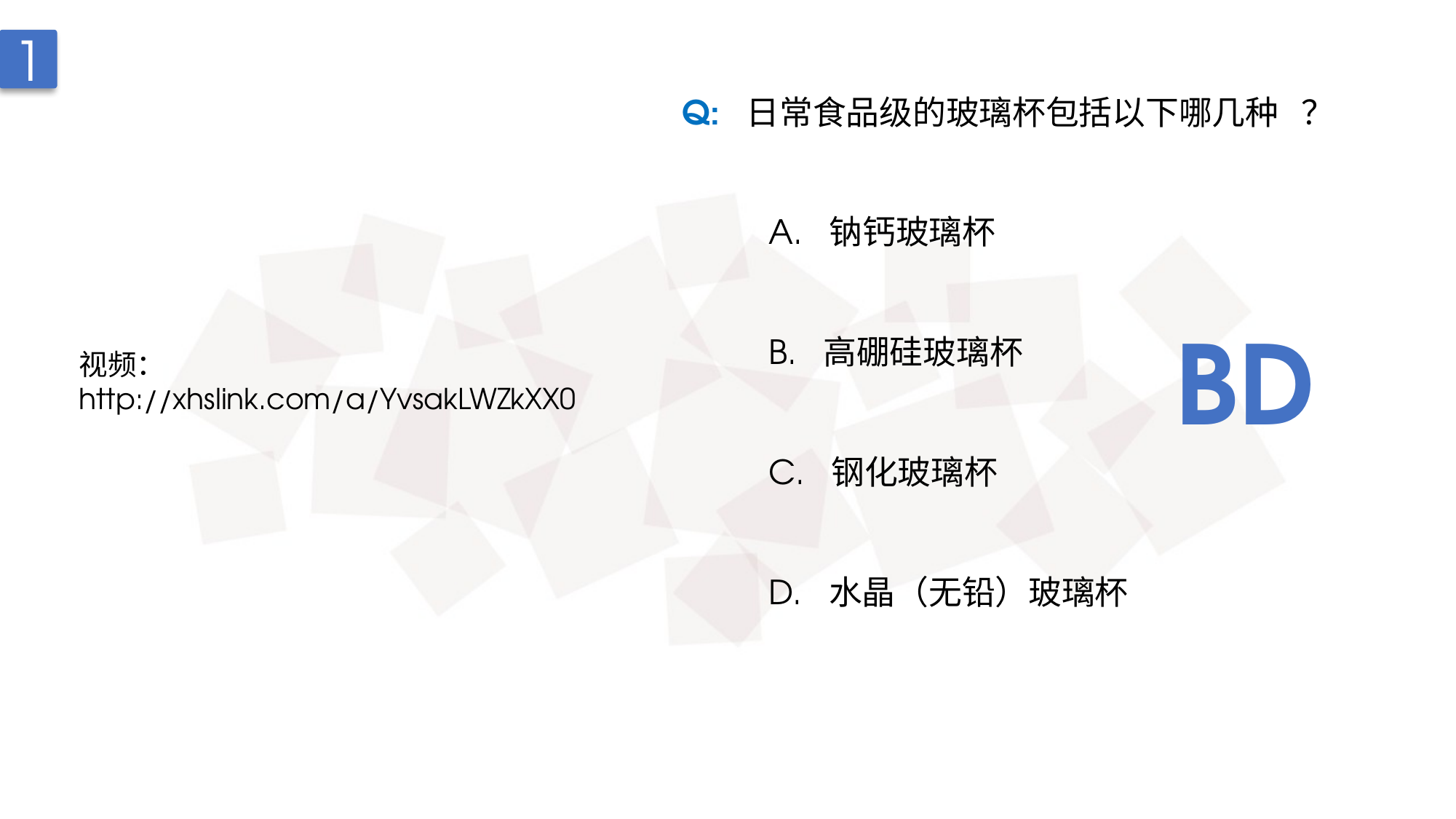

1
Q:  日常食品级的玻璃杯包括以下哪几种   ？

A.  钠钙玻璃杯

B.  高硼硅玻璃杯

C.  钢化玻璃杯

D.  水晶（无铅）玻璃杯
BD
视频：
http://xhslink.com/a/YvsakLWZkXX0